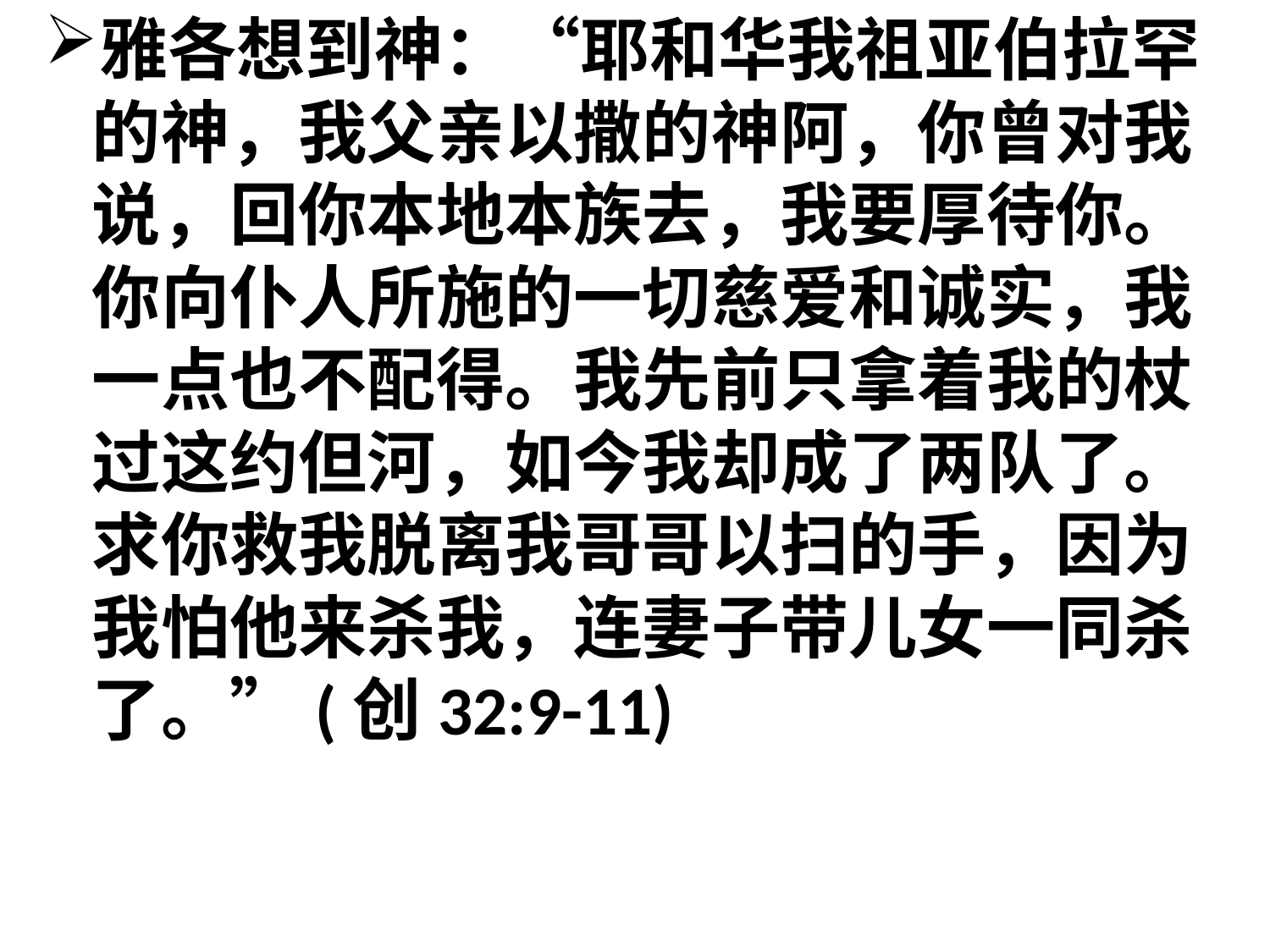

雅各想到神：“耶和华我祖亚伯拉罕的神，我父亲以撒的神阿，你曾对我说，回你本地本族去，我要厚待你。你向仆人所施的一切慈爱和诚实，我一点也不配得。我先前只拿着我的杖过这约但河，如今我却成了两队了。求你救我脱离我哥哥以扫的手，因为我怕他来杀我，连妻子带儿女一同杀了。”(创32:9-11)